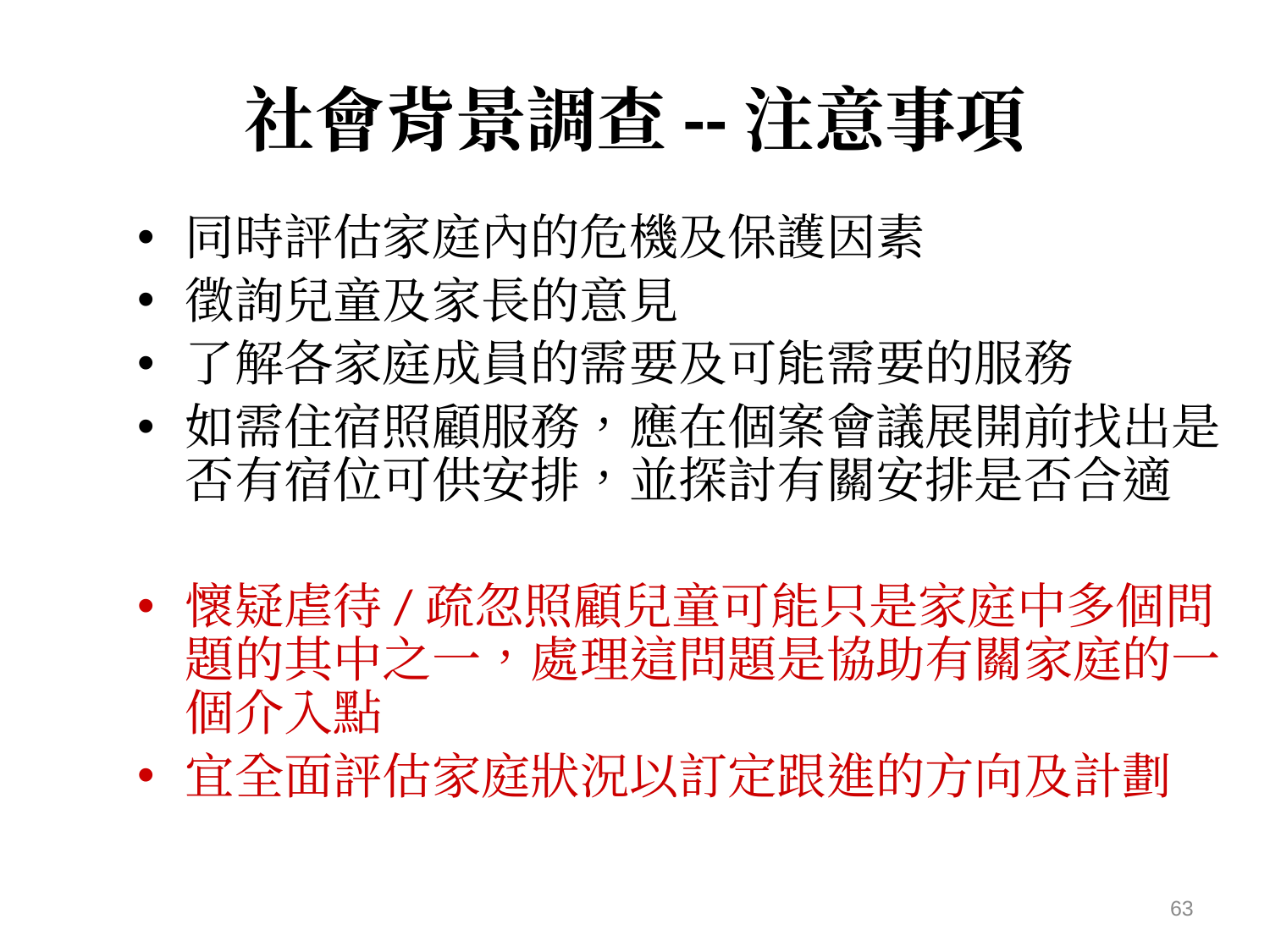

# 社會背景調查--注意事項
同時評估家庭內的危機及保護因素
徵詢兒童及家長的意見
了解各家庭成員的需要及可能需要的服務
如需住宿照顧服務，應在個案會議展開前找出是否有宿位可供安排，並探討有關安排是否合適

懷疑虐待/疏忽照顧兒童可能只是家庭中多個問題的其中之一，處理這問題是協助有關家庭的一個介入點
宜全面評估家庭狀況以訂定跟進的方向及計劃
63